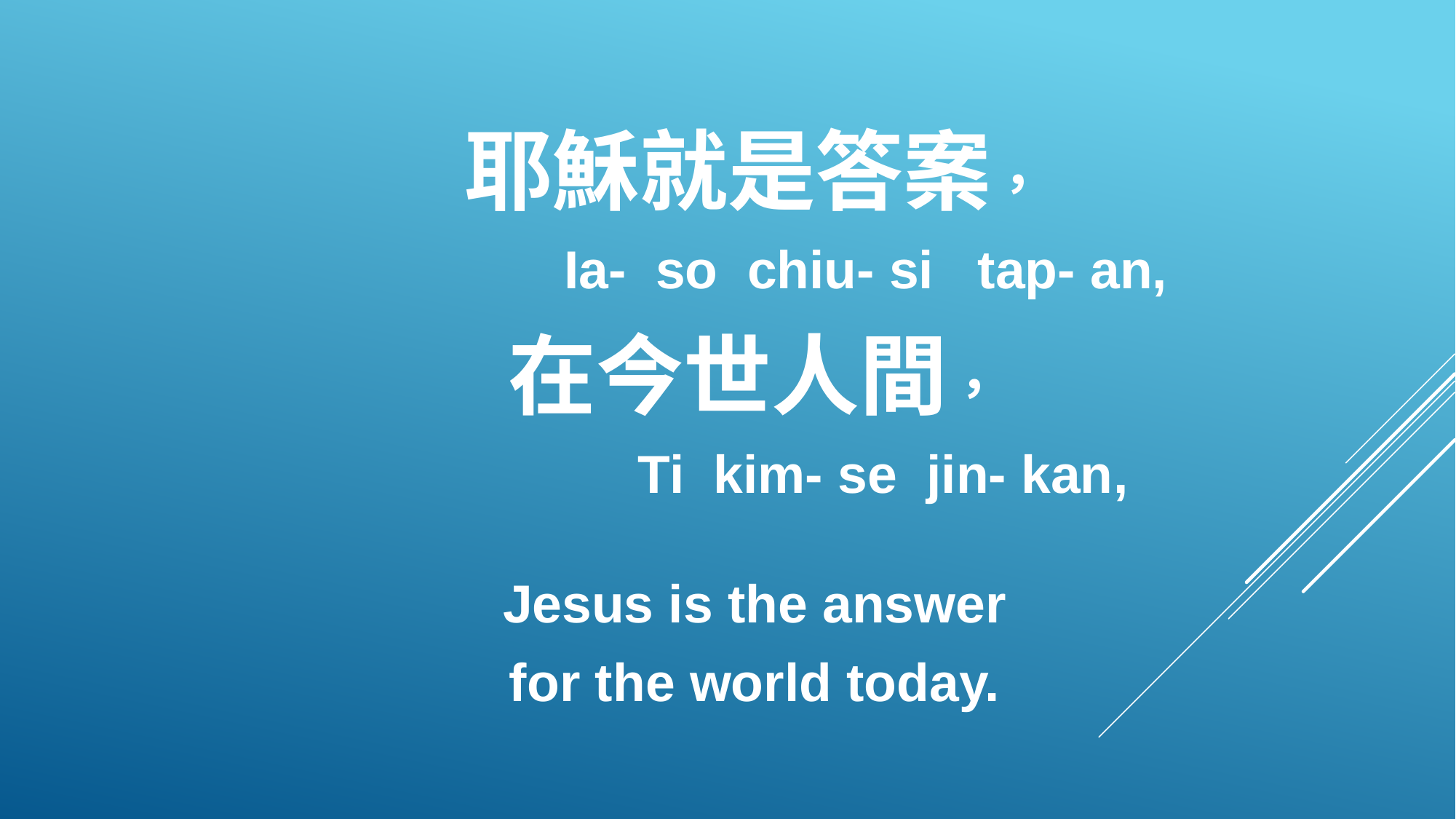

耶穌就是答案，
                          Ia-  so  chiu- si   tap- an,
在今世人間，
                               Ti  kim- se  jin- kan,

Jesus is the answer
for the world today.